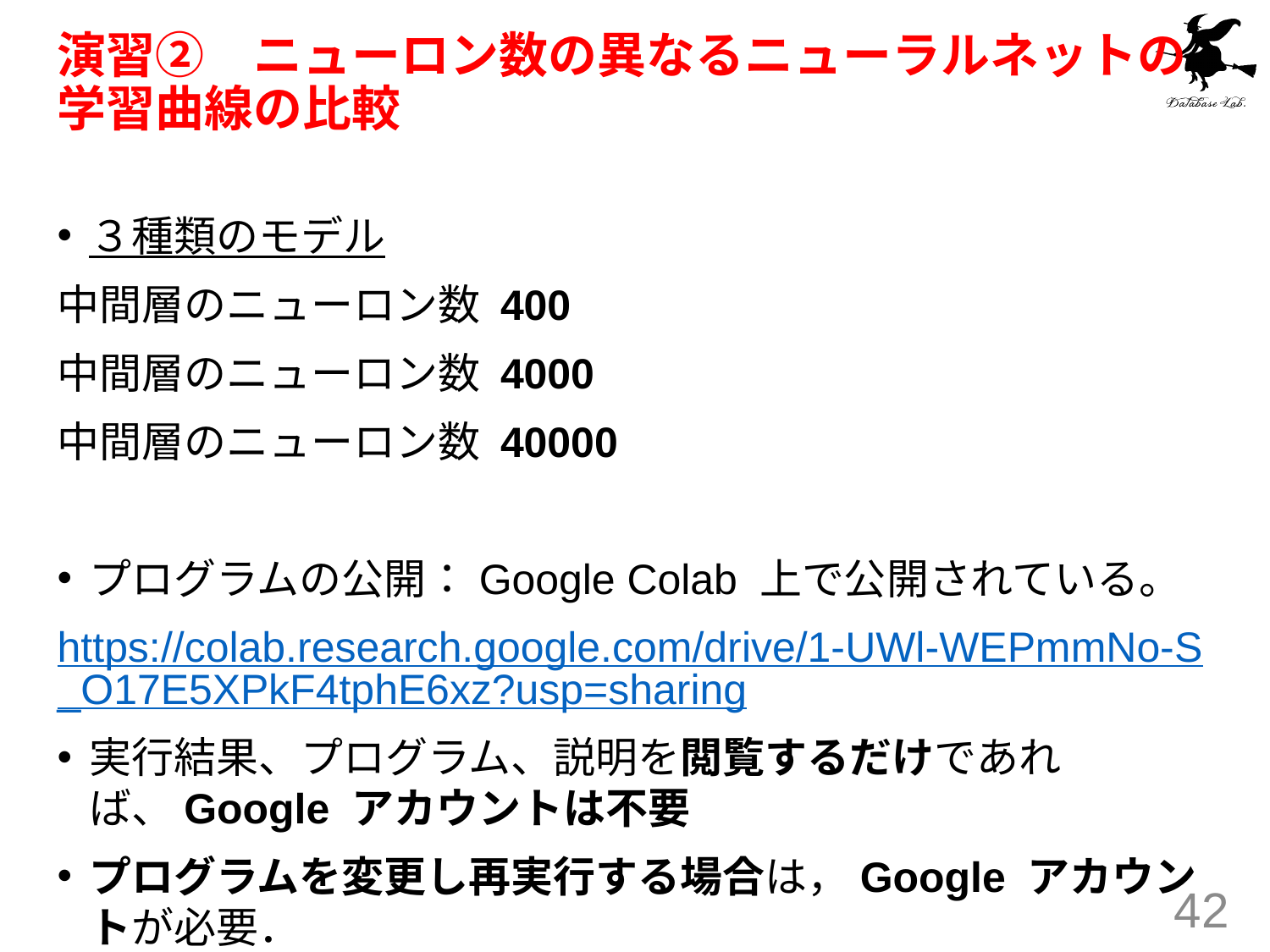

# 演習②　ニューロン数の異なるニューラルネットの学習曲線の比較
３種類のモデル
中間層のニューロン数 400
中間層のニューロン数 4000
中間層のニューロン数 40000

プログラムの公開：Google Colab 上で公開されている。
https://colab.research.google.com/drive/1-UWl-WEPmmNo-S_O17E5XPkF4tphE6xz?usp=sharing
実行結果、プログラム、説明を閲覧するだけであれば、Google アカウントは不要
プログラムを変更し再実行する場合は，Google アカウントが必要．

42